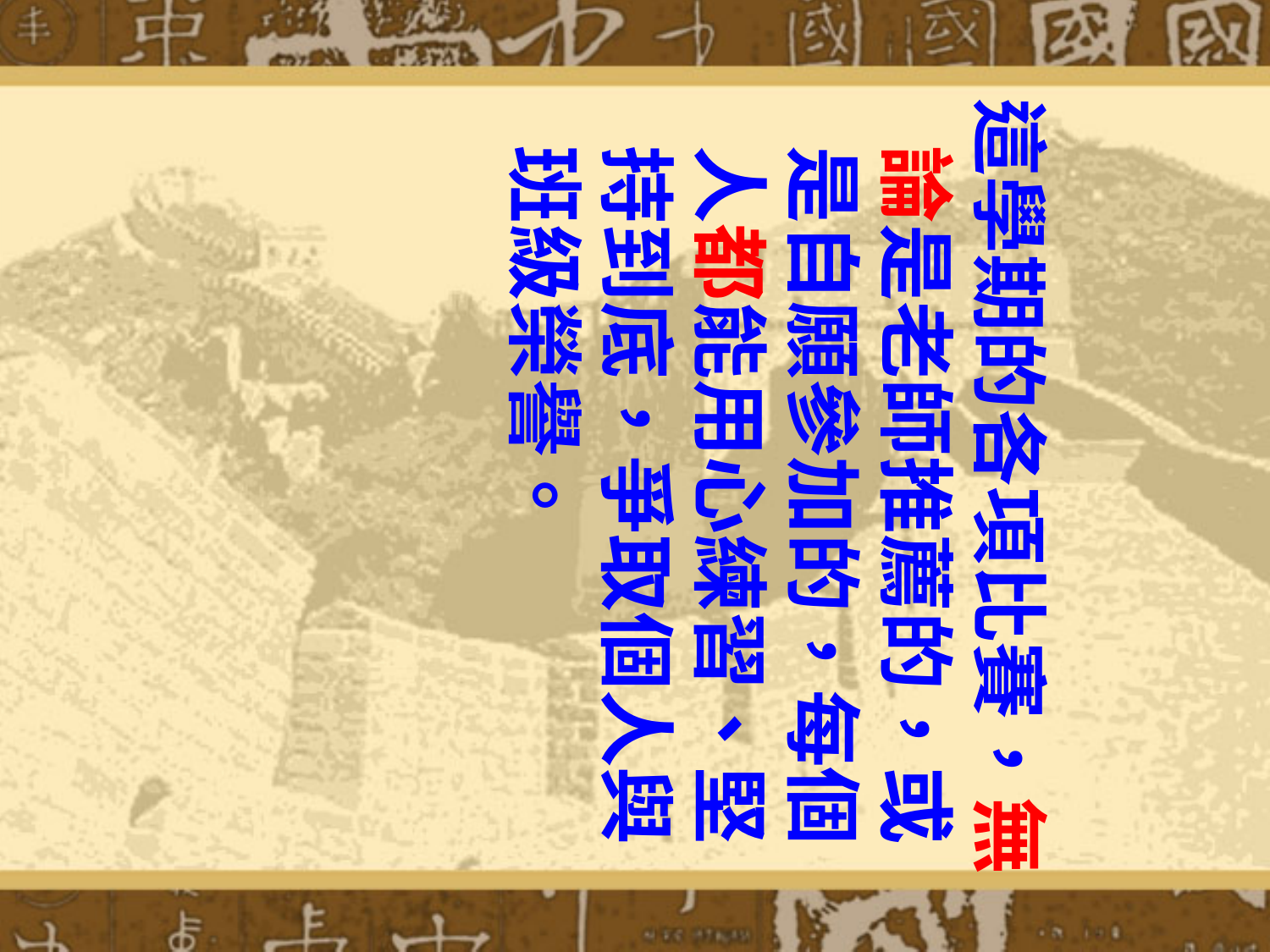

這學期的各項比賽，無論是老師推薦的，或是自願參加的，每個人都能用心練習、堅持到底，爭取個人與班級榮譽。